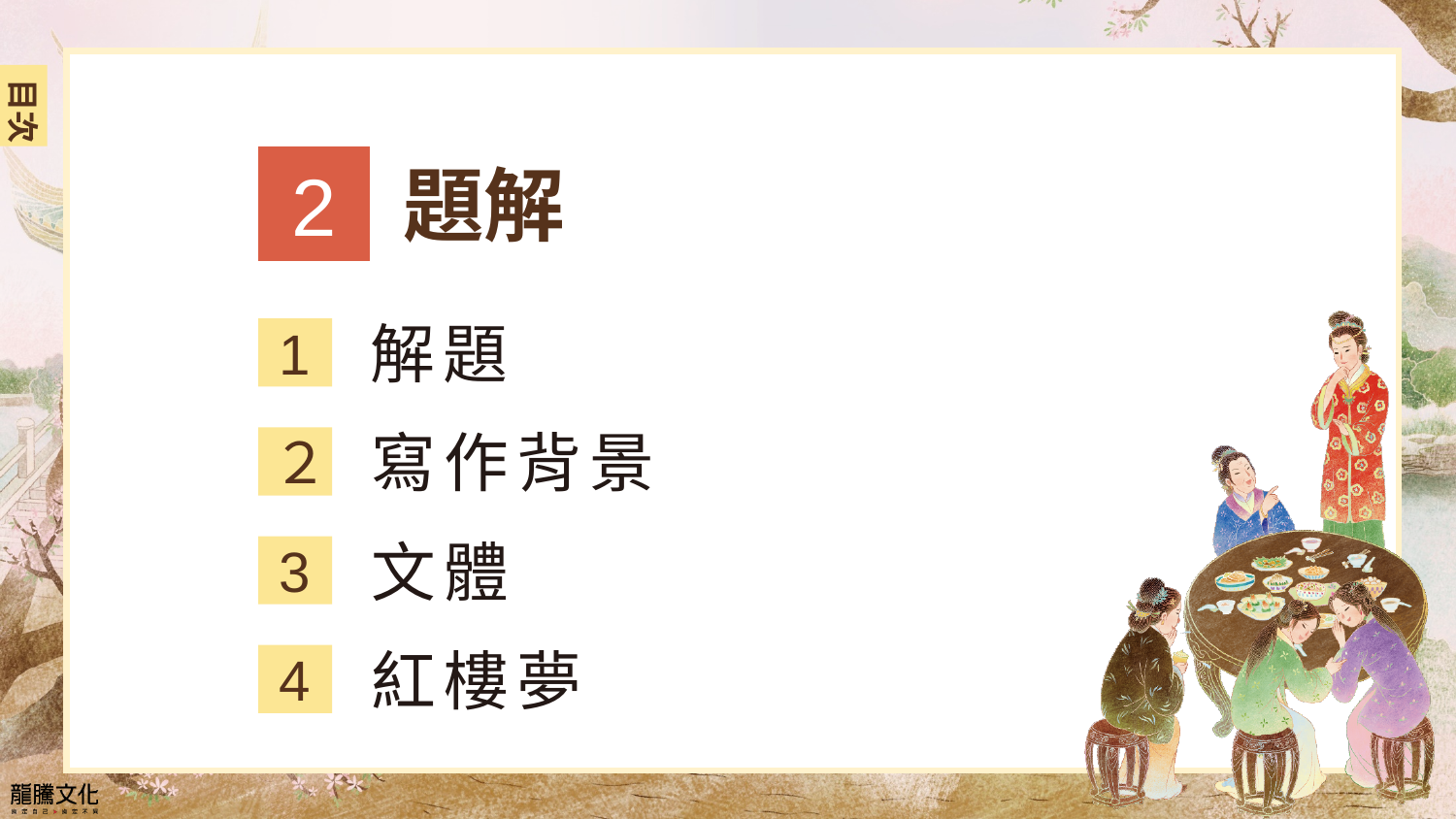

2
題解
解題

1
寫作背景

２
文體

3
紅樓夢

4